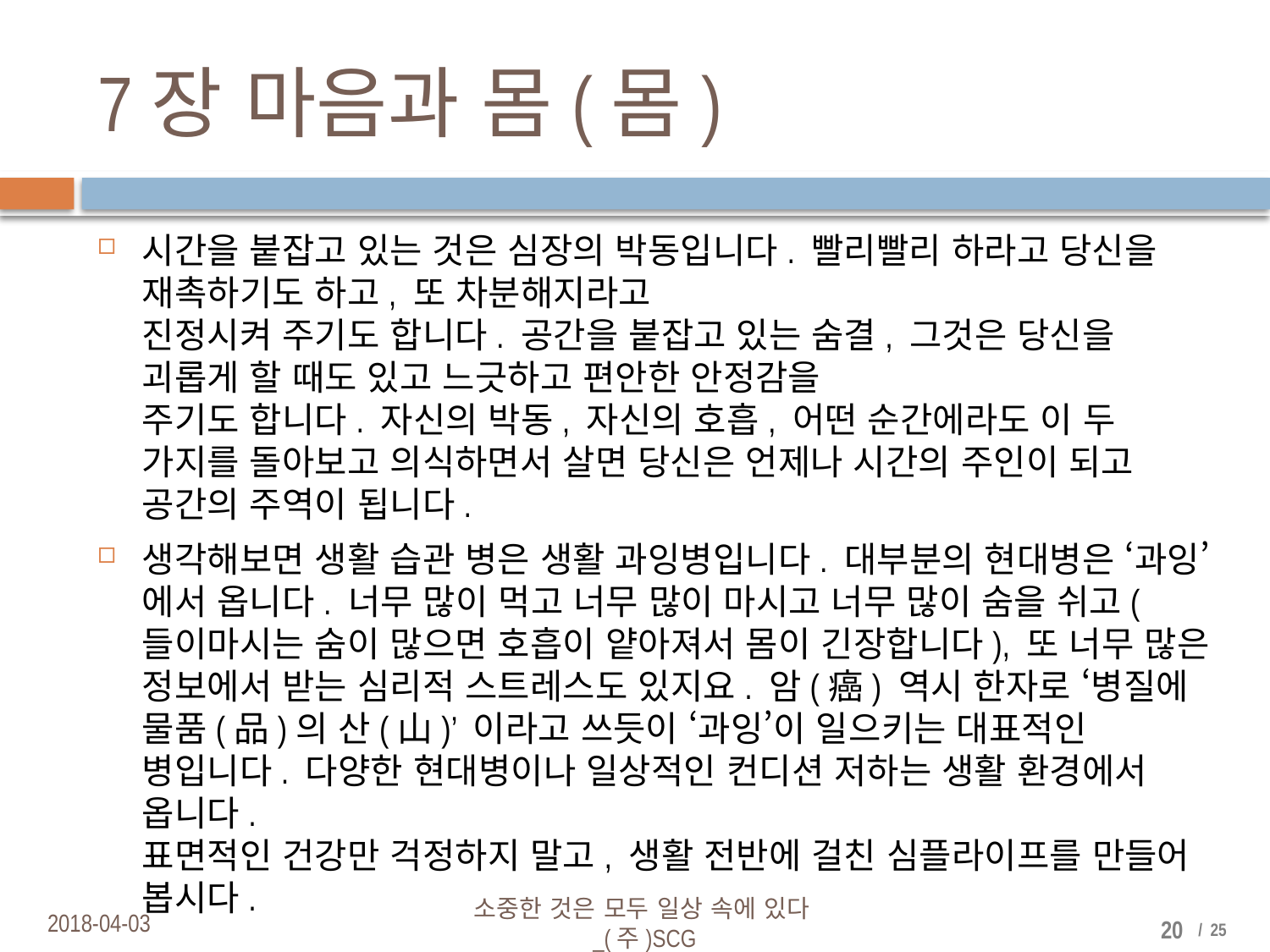

# 7장 마음과 몸(몸)
시간을 붙잡고 있는 것은 심장의 박동입니다. 빨리빨리 하라고 당신을 재촉하기도 하고, 또 차분해지라고
진정시켜 주기도 합니다. 공간을 붙잡고 있는 숨결, 그것은 당신을 괴롭게 할 때도 있고 느긋하고 편안한 안정감을
주기도 합니다. 자신의 박동, 자신의 호흡, 어떤 순간에라도 이 두 가지를 돌아보고 의식하면서 살면 당신은 언제나 시간의 주인이 되고 공간의 주역이 됩니다.
생각해보면 생활 습관 병은 생활 과잉병입니다. 대부분의 현대병은 ‘과잉’에서 옵니다. 너무 많이 먹고 너무 많이 마시고 너무 많이 숨을 쉬고(들이마시는 숨이 많으면 호흡이 얕아져서 몸이 긴장합니다), 또 너무 많은 정보에서 받는 심리적 스트레스도 있지요. 암(癌) 역시 한자로 ‘병질에 물품(品)의 산(山)’ 이라고 쓰듯이 ‘과잉’이 일으키는 대표적인 병입니다. 다양한 현대병이나 일상적인 컨디션 저하는 생활 환경에서 옵니다.
표면적인 건강만 걱정하지 말고, 생활 전반에 걸친 심플라이프를 만들어 봅시다.

지금 당신의 몸은 선택과 결단의 결과입니다. 매일 무엇을 먹을지 당신이 선택한 음식의 내용, 질과 양으로 몸이
이루어졌습니다. 지금 당신의 생각도 선택과 결단의 결과입니다. 매일 어떤 정보를 흡수할지 당신이 선택한
정보의 내용, 질과 양으로 생각이 이루어졌습니다. 즉, 지금 당신의 인생은 당신이 지금까지 반복해온 선택과
결단의 결과입니다. 그러니 주체적으로 선택하고 결단해야 합니다. 그것이 자기 자신의 인생을 책임지는
길입니다. 선택과 결단의 결과가 오늘의 ‘나’입니다.
2018-04-03
소중한 것은 모두 일상 속에 있다_(주)SCG
20